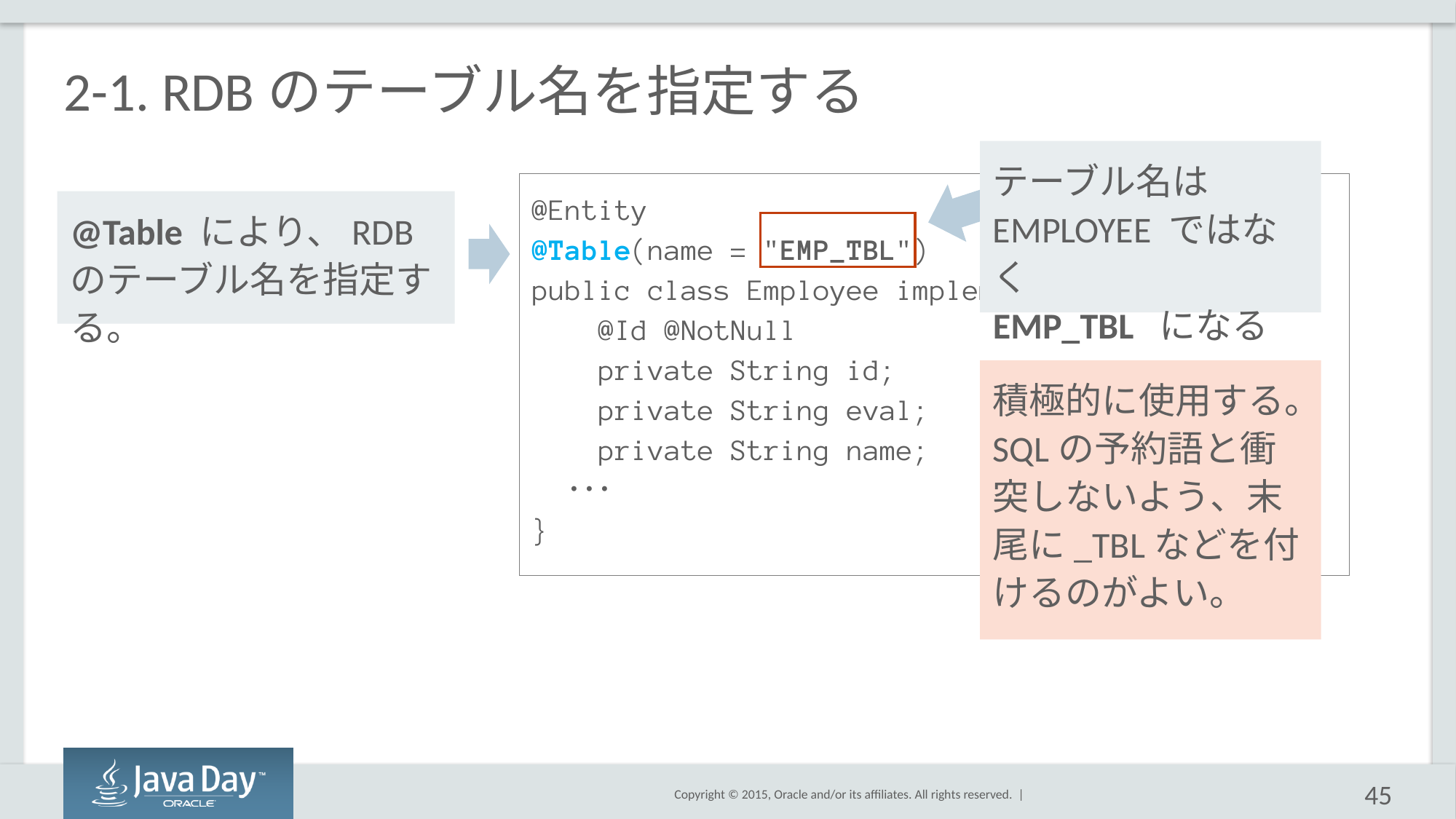

# 2-1. RDBのテーブル名を指定する
テーブル名は
EMPLOYEE ではなく
EMP_TBL  になる

@Entity
@Table(name = "EMP_TBL")
public class Employee implements Serializable {
    @Id @NotNull
    private String id;
    private String eval;
    private String name;
    ･･･
}

@Table により、RDBのテーブル名を指定する。

積極的に使用する。
SQLの予約語と衝突しないよう、末尾に_TBLなどを付けるのがよい。
45